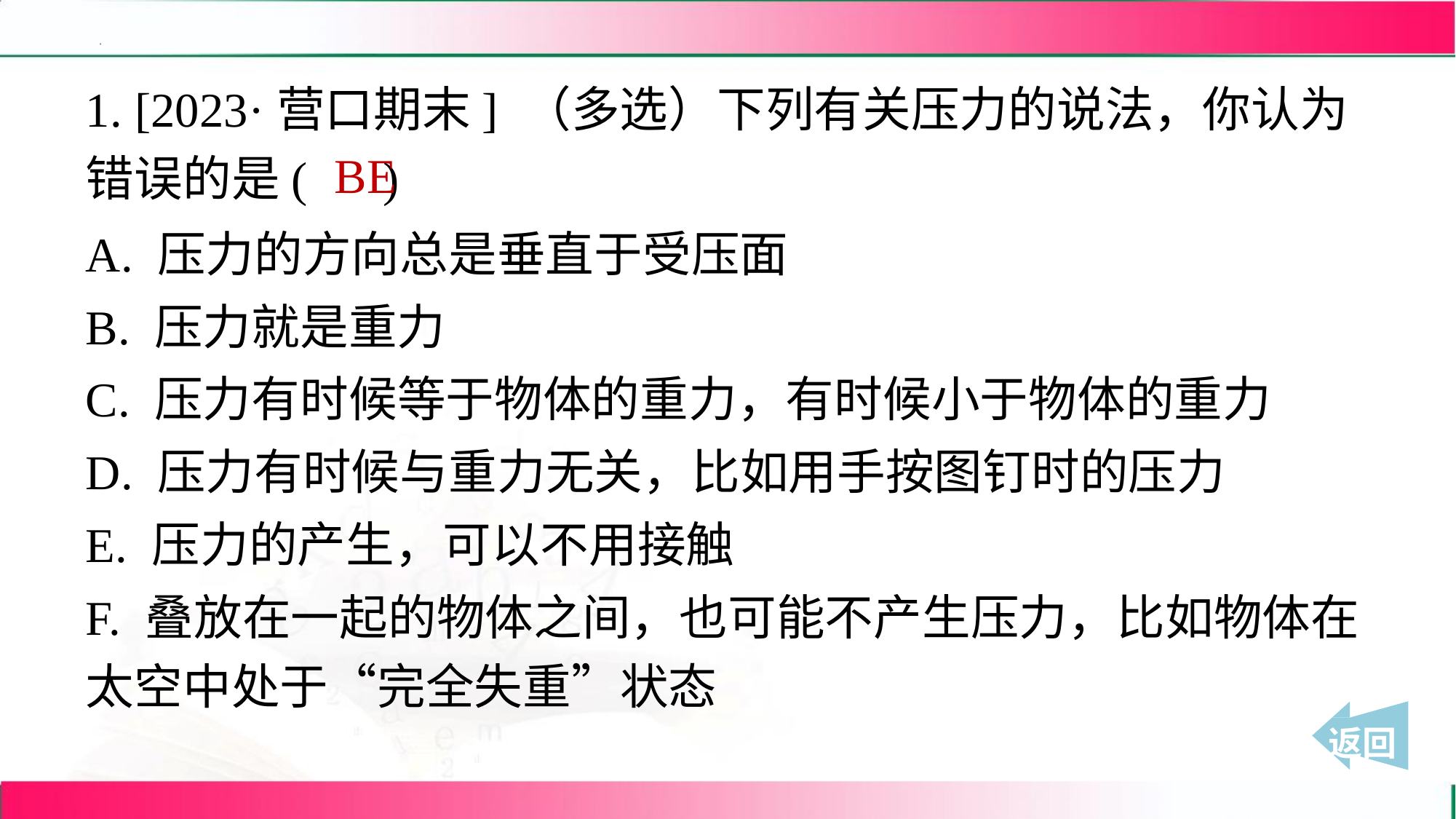

1. [2023·营口期末] （多选）下列有关压力的说法，你认为
错误的是(      )
BE
A. 压力的方向总是垂直于受压面
B. 压力就是重力
C. 压力有时候等于物体的重力，有时候小于物体的重力
D. 压力有时候与重力无关，比如用手按图钉时的压力
E. 压力的产生，可以不用接触
F. 叠放在一起的物体之间，也可能不产生压力，比如物体在
太空中处于“完全失重”状态
 返回